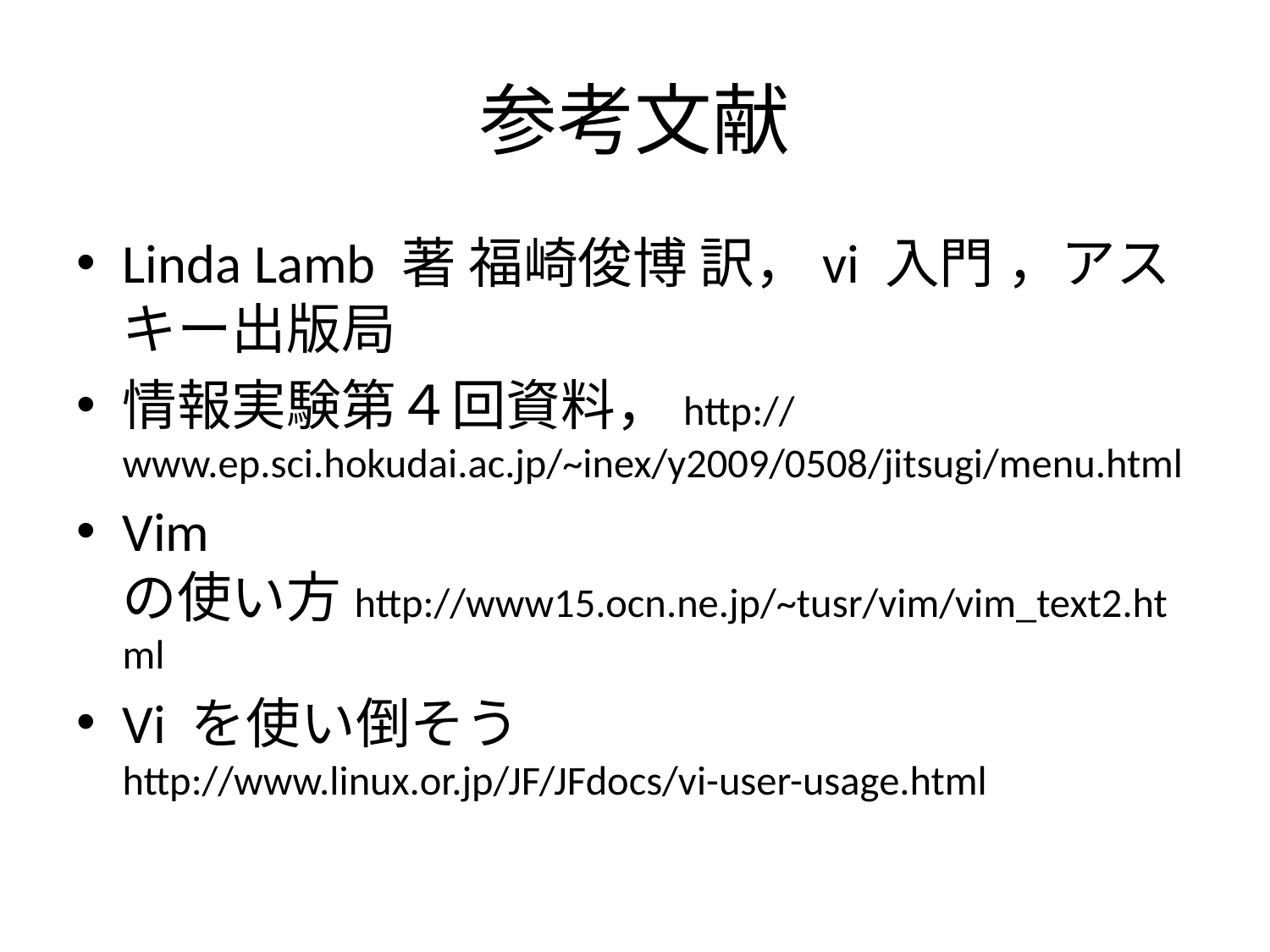

# 参考文献
Linda Lamb 著 福崎俊博 訳，vi 入門 ，アスキー出版局
情報実験第４回資料，http://www.ep.sci.hokudai.ac.jp/~inex/y2009/0508/jitsugi/menu.html
Vim の使い方http://www15.ocn.ne.jp/~tusr/vim/vim_text2.html
Vi を使い倒そう　　　　http://www.linux.or.jp/JF/JFdocs/vi-user-usage.html